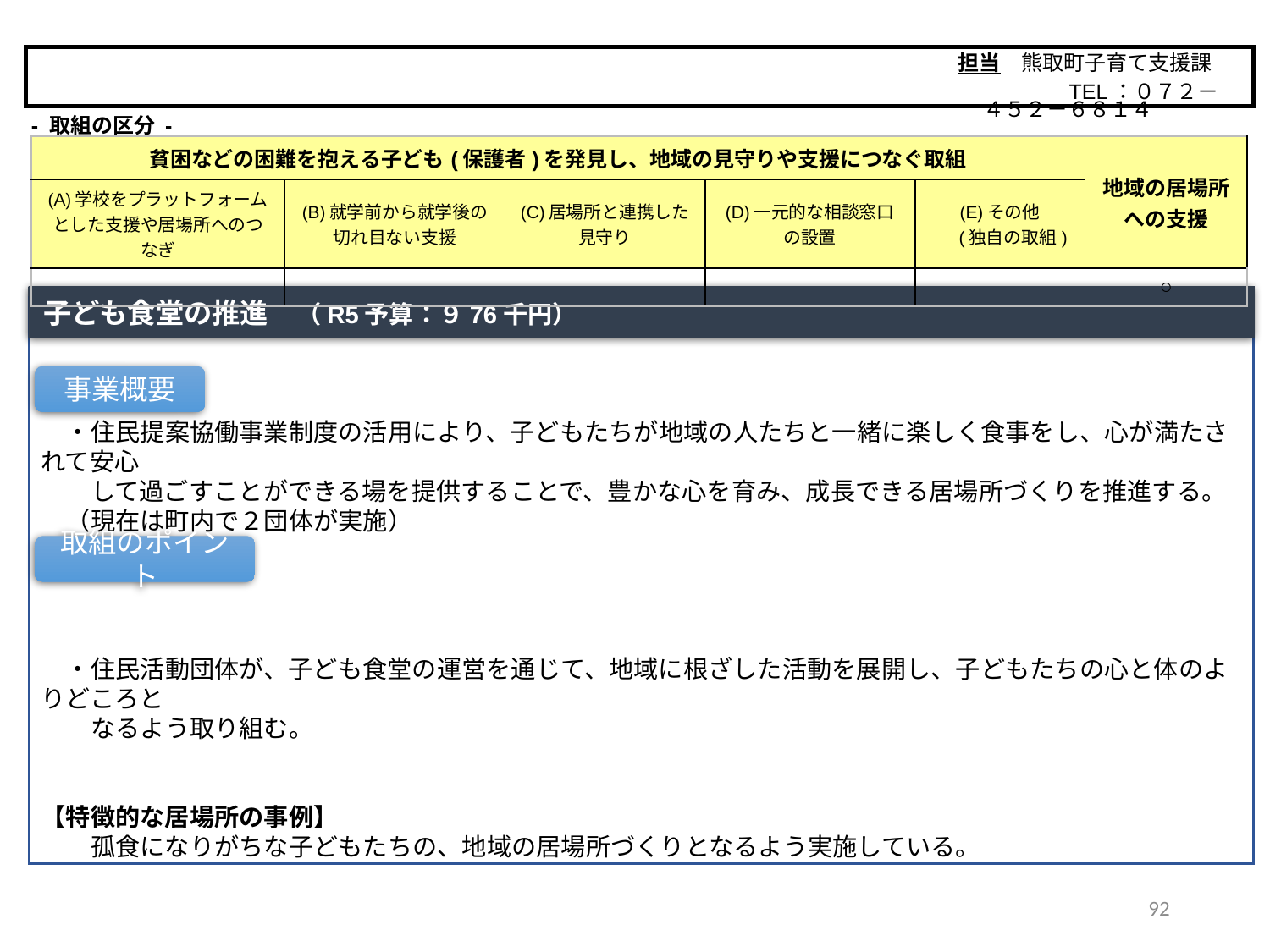

担当　熊取町子育て支援課
　　　　　TEL：０７２－４５２－６８１４

熊取町
- 取組の区分 -
| 貧困などの困難を抱える子ども(保護者)を発見し、地域の見守りや支援につなぐ取組 |  |  |  |  | 地域の居場所 への支援 |
| --- | --- | --- | --- | --- | --- |
| (A)学校をプラットフォームとした支援や居場所へのつなぎ | (B)就学前から就学後の 切れ目ない支援 | (C)居場所と連携した 見守り | (D)一元的な相談窓口 の設置 | (E)その他 　 (独自の取組) |  |
|  |  |  |  |  | ○ |
子ども食堂の推進　（R5予算：９76千円）

　・住民提案協働事業制度の活用により、子どもたちが地域の人たちと一緒に楽しく食事をし、心が満たされて安心
　　して過ごすことができる場を提供することで、豊かな心を育み、成長できる居場所づくりを推進する。
　（現在は町内で２団体が実施）

　・住民活動団体が、子ども食堂の運営を通じて、地域に根ざした活動を展開し、子どもたちの心と体のよりどころと
　　なるよう取り組む。

【特徴的な居場所の事例】
　　孤食になりがちな子どもたちの、地域の居場所づくりとなるよう実施している。

事業概要
取組のポイント
92